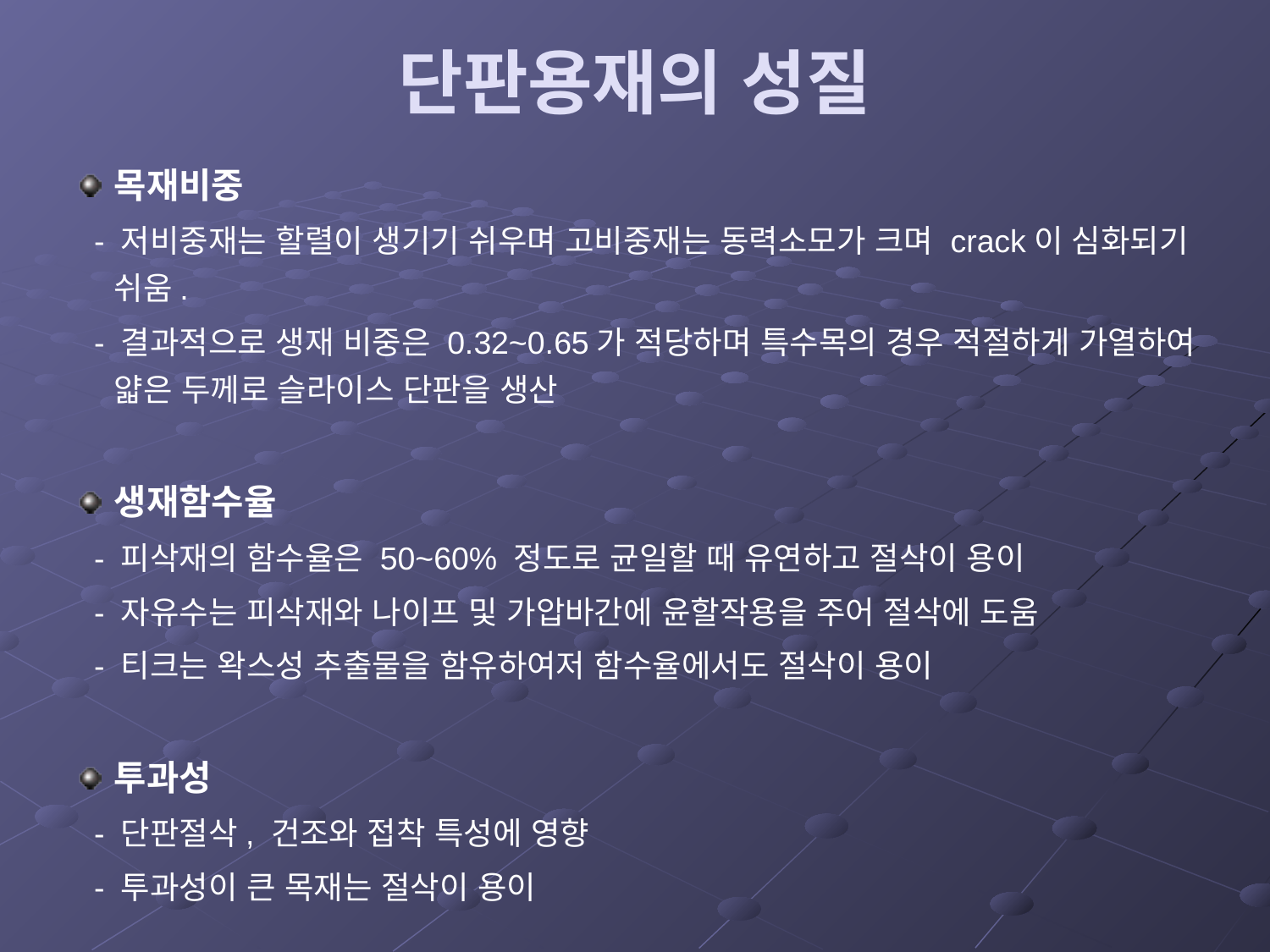

# 단판용재의 성질
목재비중
  - 저비중재는 할렬이 생기기 쉬우며 고비중재는 동력소모가 크며 crack이 심화되기 쉬움.
  - 결과적으로 생재 비중은 0.32~0.65가 적당하며 특수목의 경우 적절하게 가열하여 얇은 두께로 슬라이스 단판을 생산

생재함수율
  - 피삭재의 함수율은 50~60% 정도로 균일할 때 유연하고 절삭이 용이
  - 자유수는 피삭재와 나이프 및 가압바간에 윤할작용을 주어 절삭에 도움
  - 티크는 왁스성 추출물을 함유하여저 함수율에서도 절삭이 용이

투과성
  - 단판절삭, 건조와 접착 특성에 영향
  - 투과성이 큰 목재는 절삭이 용이